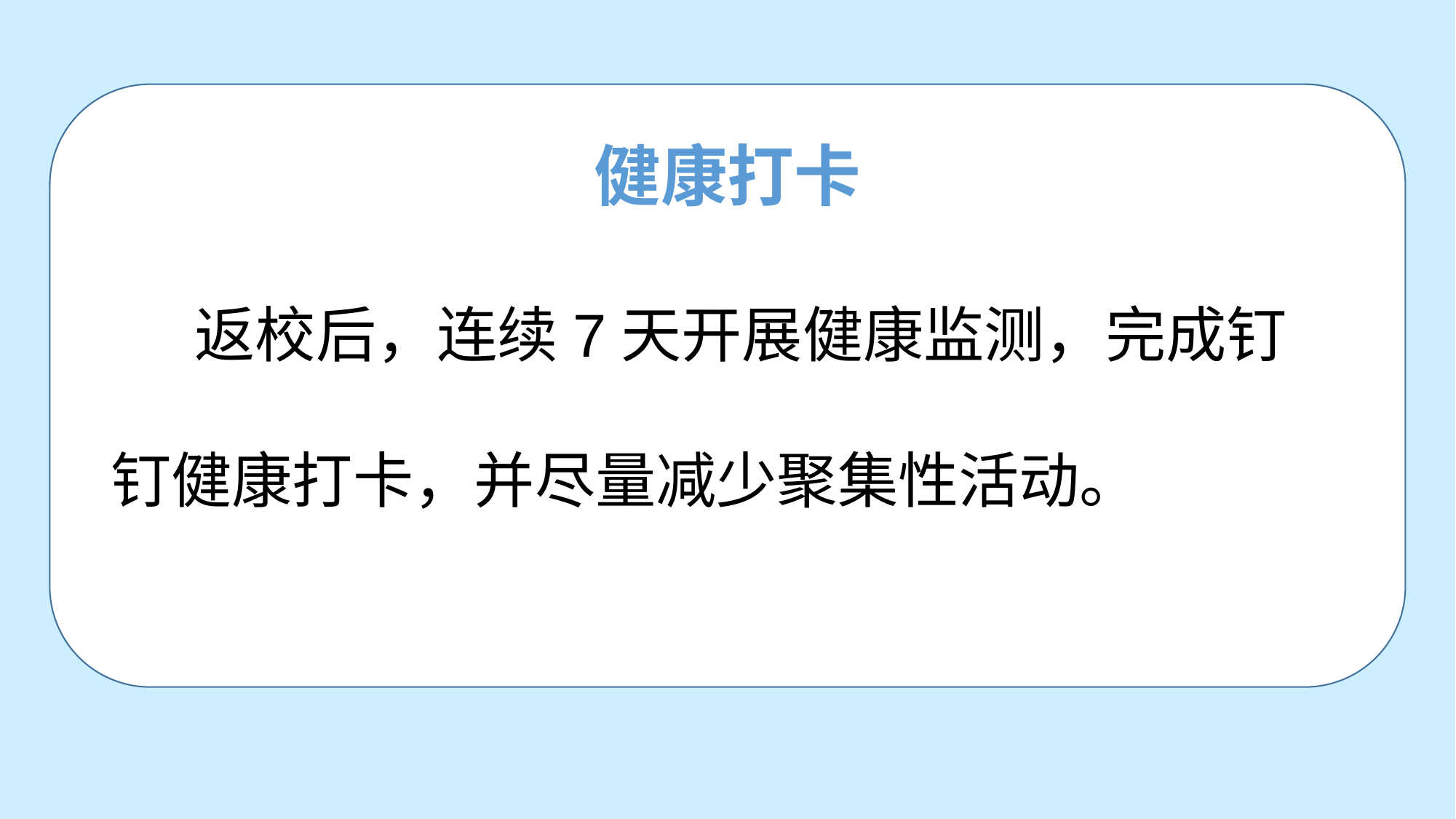

# 健康打卡
      返校后，连续7天开展健康监测，完成钉钉健康打卡，并尽量减少聚集性活动。